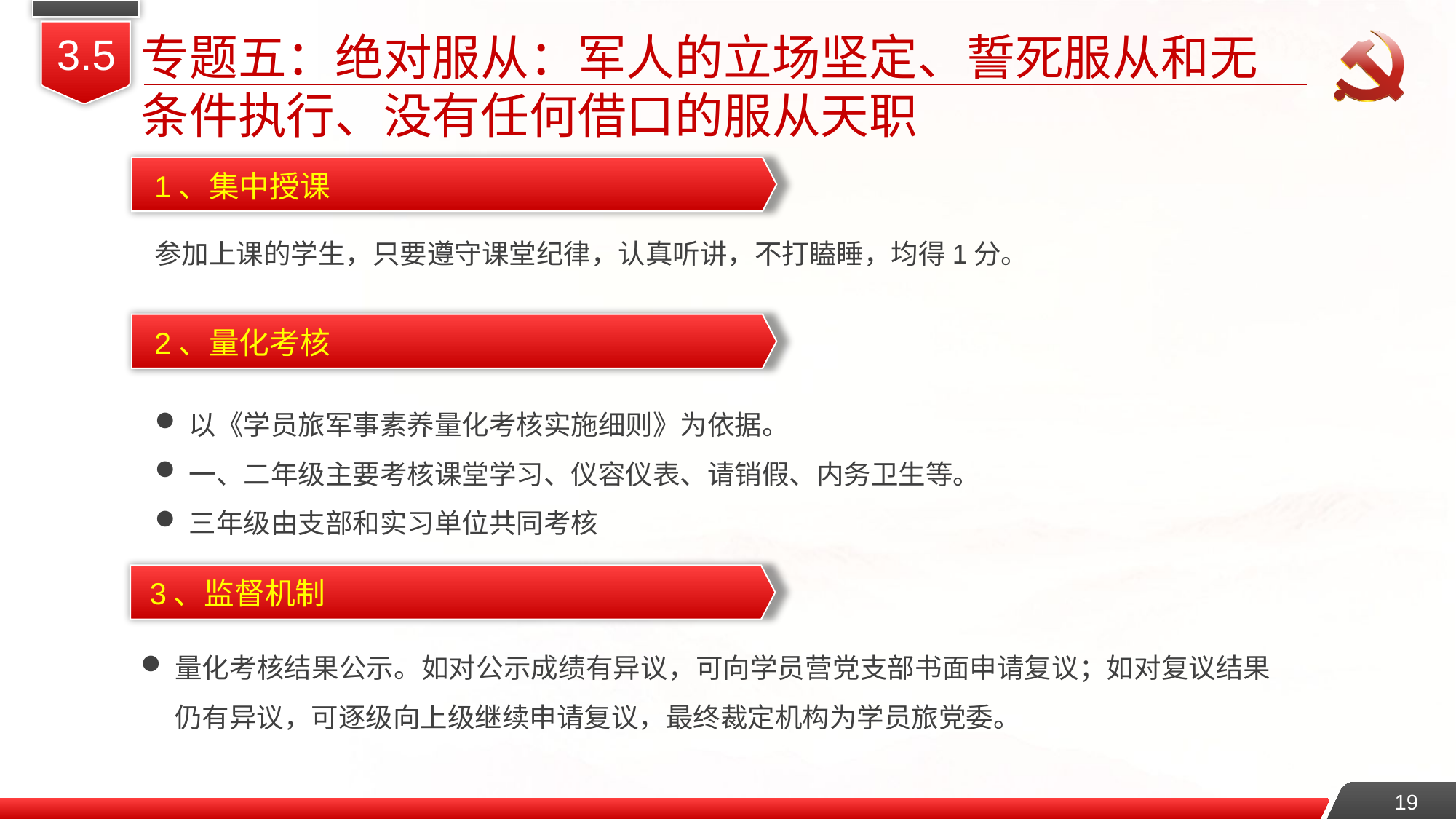

专题五：绝对服从：军人的立场坚定、誓死服从和无条件执行、没有任何借口的服从天职
3.5

1、集中授课
参加上课的学生，只要遵守课堂纪律，认真听讲，不打瞌睡，均得1分。

2、量化考核
以《学员旅军事素养量化考核实施细则》为依据。
一、二年级主要考核课堂学习、仪容仪表、请销假、内务卫生等。
三年级由支部和实习单位共同考核

3、监督机制
量化考核结果公示。如对公示成绩有异议，可向学员营党支部书面申请复议；如对复议结果仍有异议，可逐级向上级继续申请复议，最终裁定机构为学员旅党委。